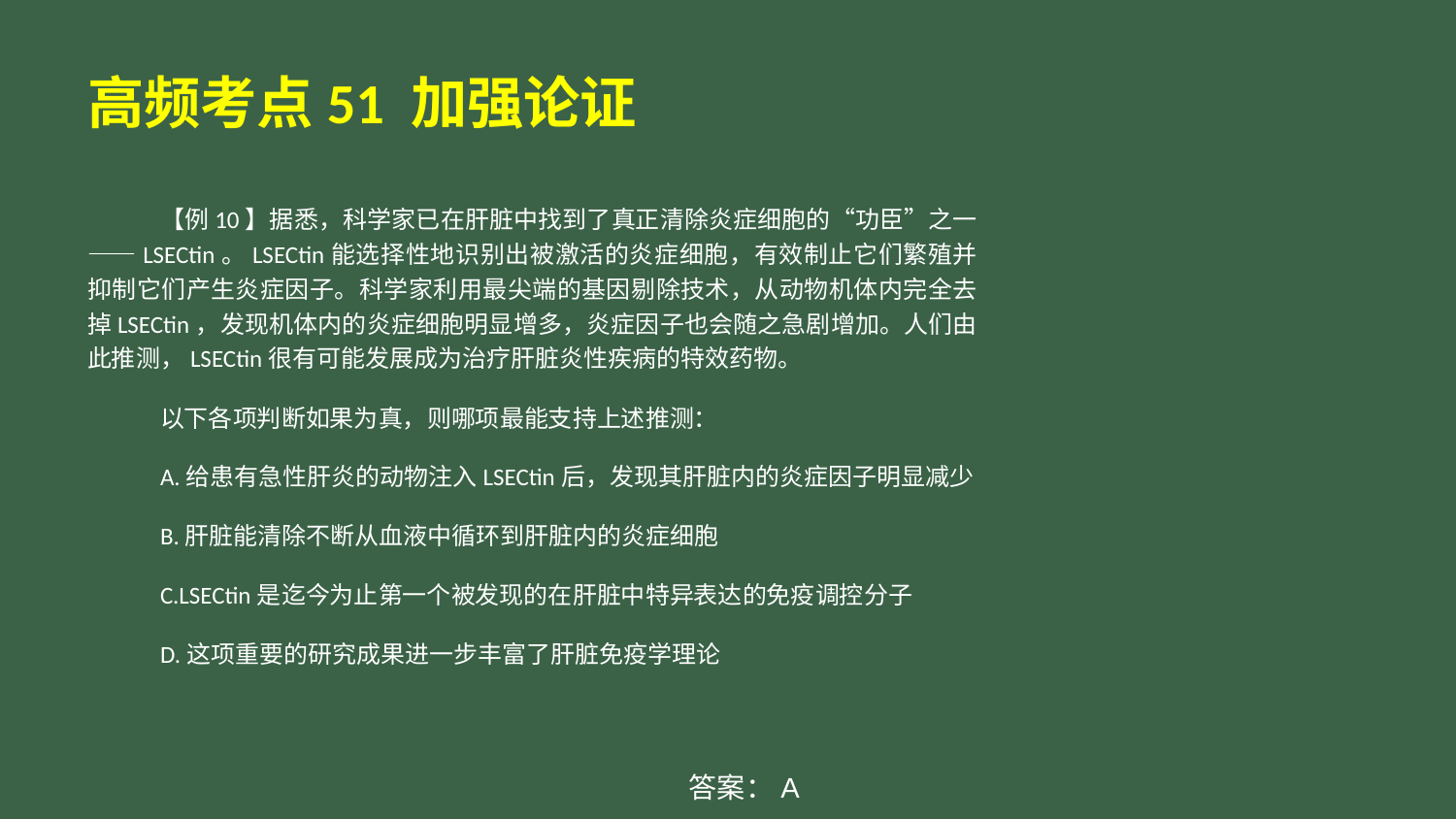

# 高频考点51 加强论证
【例10】据悉，科学家已在肝脏中找到了真正清除炎症细胞的“功臣”之一——LSECtin。LSECtin能选择性地识别出被激活的炎症细胞，有效制止它们繁殖并抑制它们产生炎症因子。科学家利用最尖端的基因剔除技术，从动物机体内完全去掉LSECtin，发现机体内的炎症细胞明显增多，炎症因子也会随之急剧增加。人们由此推测，LSECtin很有可能发展成为治疗肝脏炎性疾病的特效药物。
以下各项判断如果为真，则哪项最能支持上述推测：
A.给患有急性肝炎的动物注入LSECtin后，发现其肝脏内的炎症因子明显减少
B.肝脏能清除不断从血液中循环到肝脏内的炎症细胞
C.LSECtin是迄今为止第一个被发现的在肝脏中特异表达的免疫调控分子
D.这项重要的研究成果进一步丰富了肝脏免疫学理论

答案：A